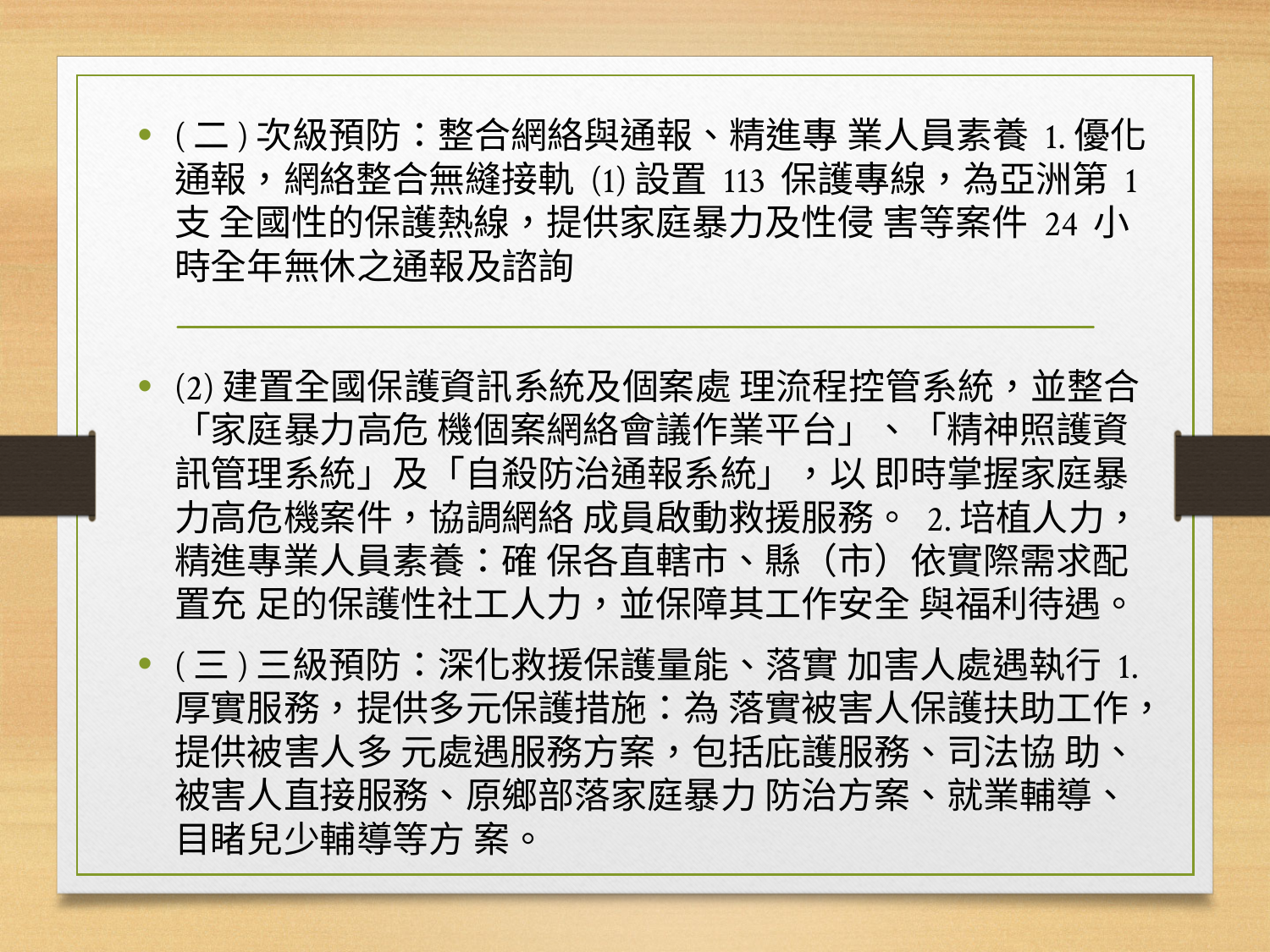

(二)次級預防：整合網絡與通報、精進專 業人員素養 1.優化通報，網絡整合無縫接軌 (1)設置 113 保護專線，為亞洲第 1 支 全國性的保護熱線，提供家庭暴力及性侵 害等案件 24 小時全年無休之通報及諮詢

(2)建置全國保護資訊系統及個案處 理流程控管系統，並整合「家庭暴力高危 機個案網絡會議作業平台」、「精神照護資 訊管理系統」及「自殺防治通報系統」，以 即時掌握家庭暴力高危機案件，協調網絡 成員啟動救援服務。 2.培植人力，精進專業人員素養：確 保各直轄市、縣（市）依實際需求配置充 足的保護性社工人力，並保障其工作安全 與福利待遇。
(三)三級預防：深化救援保護量能、落實 加害人處遇執行 1.厚實服務，提供多元保護措施：為 落實被害人保護扶助工作，提供被害人多 元處遇服務方案，包括庇護服務、司法協 助、被害人直接服務、原鄉部落家庭暴力 防治方案、就業輔導、目睹兒少輔導等方 案。